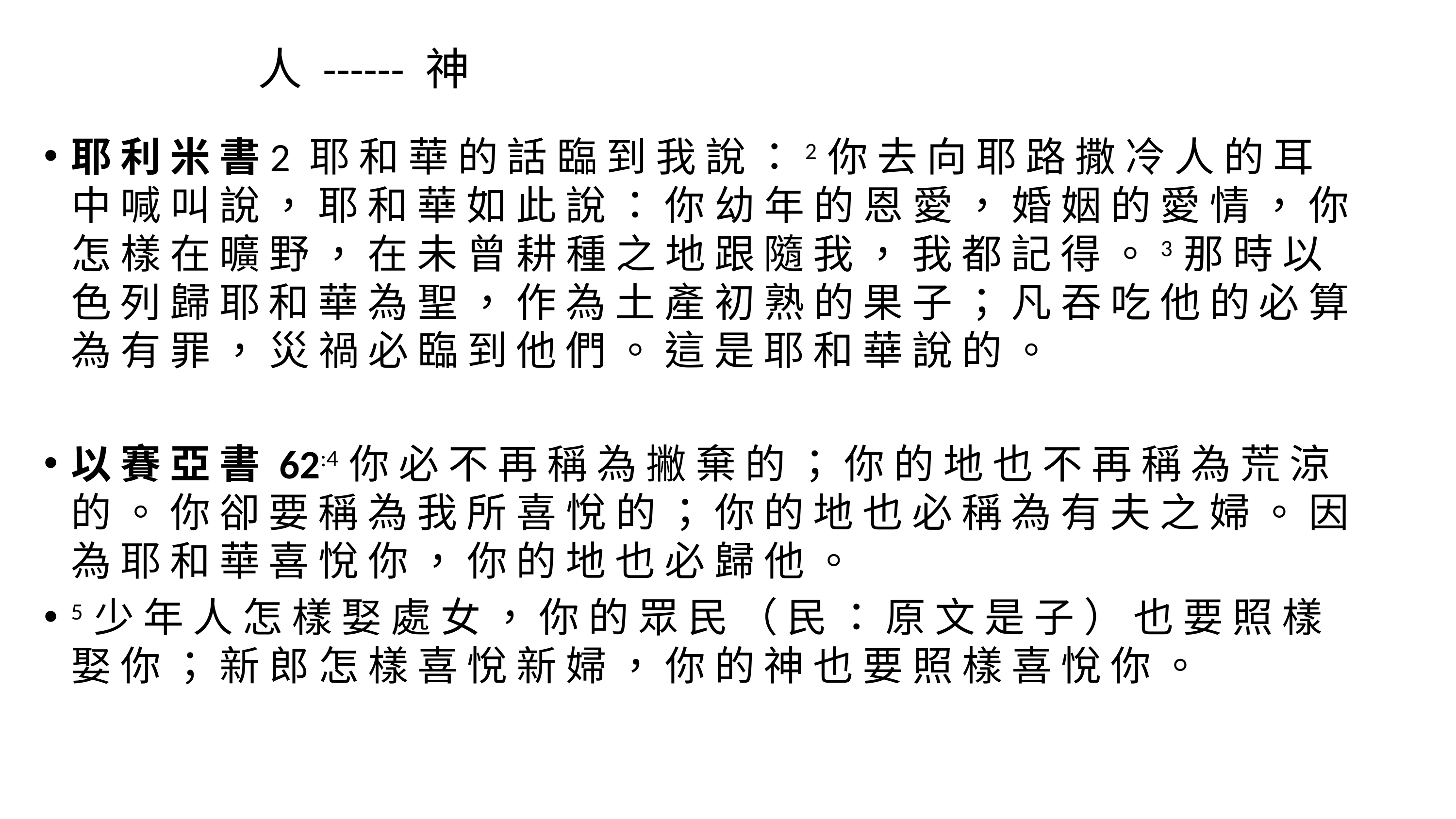

# 人 ------ 神
耶 利 米 書2 耶 和 華 的 話 臨 到 我 說 ：2 你 去 向 耶 路 撒 冷 人 的 耳 中 喊 叫 說 ， 耶 和 華 如 此 說 ： 你 幼 年 的 恩 愛 ， 婚 姻 的 愛 情 ， 你 怎 樣 在 曠 野 ， 在 未 曾 耕 種 之 地 跟 隨 我 ， 我 都 記 得 。3 那 時 以 色 列 歸 耶 和 華 為 聖 ， 作 為 土 產 初 熟 的 果 子 ； 凡 吞 吃 他 的 必 算 為 有 罪 ， 災 禍 必 臨 到 他 們 。 這 是 耶 和 華 說 的 。

以 賽 亞 書 62:4 你 必 不 再 稱 為 撇 棄 的 ； 你 的 地 也 不 再 稱 為 荒 涼 的 。 你 卻 要 稱 為 我 所 喜 悅 的 ； 你 的 地 也 必 稱 為 有 夫 之 婦 。 因 為 耶 和 華 喜 悅 你 ， 你 的 地 也 必 歸 他 。
5 少 年 人 怎 樣 娶 處 女 ， 你 的 眾 民 （ 民 ： 原 文 是 子 ） 也 要 照 樣 娶 你 ； 新 郎 怎 樣 喜 悅 新 婦 ， 你 的 神 也 要 照 樣 喜 悅 你 。